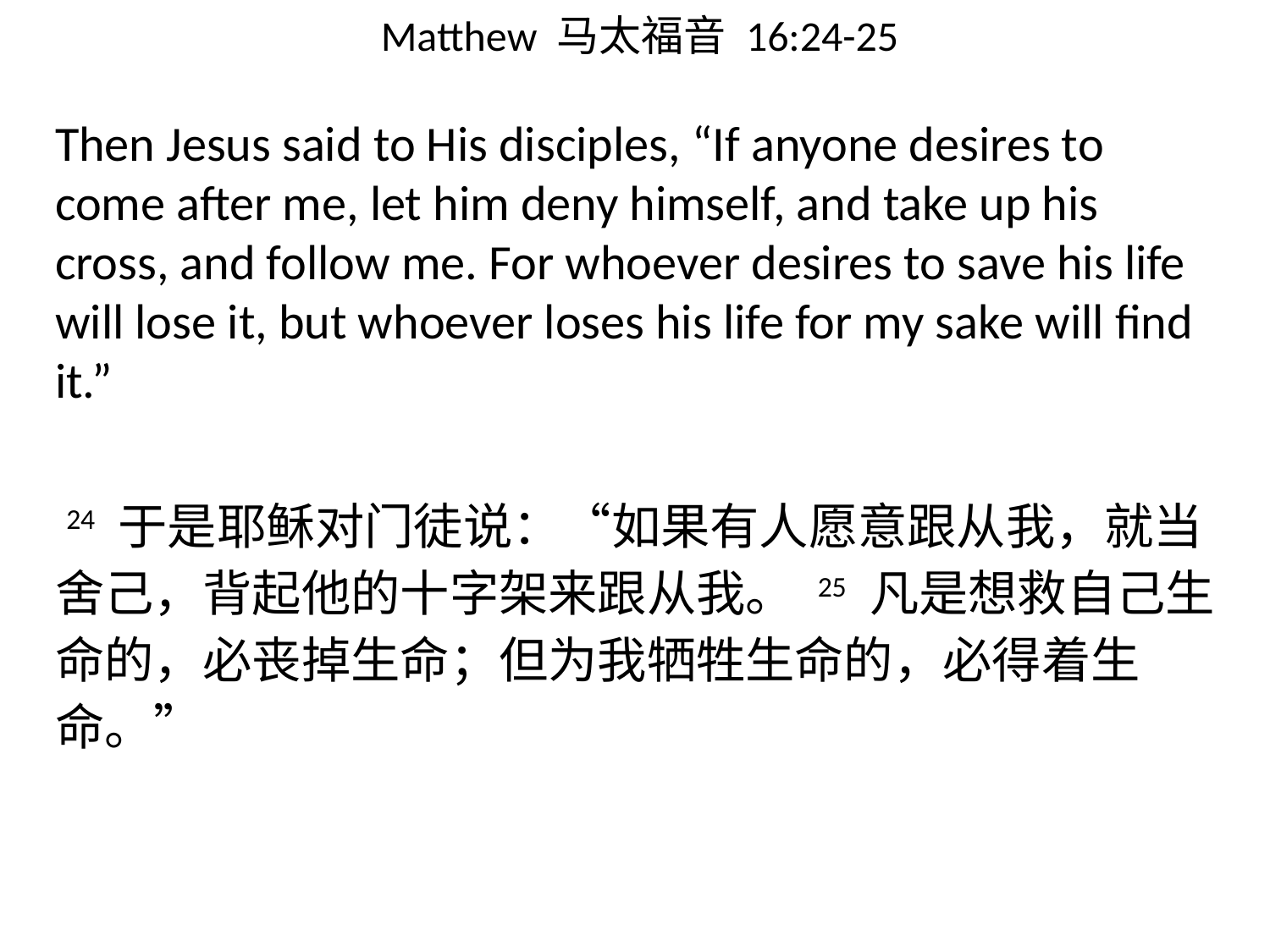

# Matthew 马太福音 16:24-25
Then Jesus said to His disciples, “If anyone desires to come after me, let him deny himself, and take up his cross, and follow me. For whoever desires to save his life will lose it, but whoever loses his life for my sake will find it.”

 24 于是耶稣对门徒说：“如果有人愿意跟从我，就当舍己，背起他的十字架来跟从我。 25 凡是想救自己生命的，必丧掉生命；但为我牺牲生命的，必得着生命。”